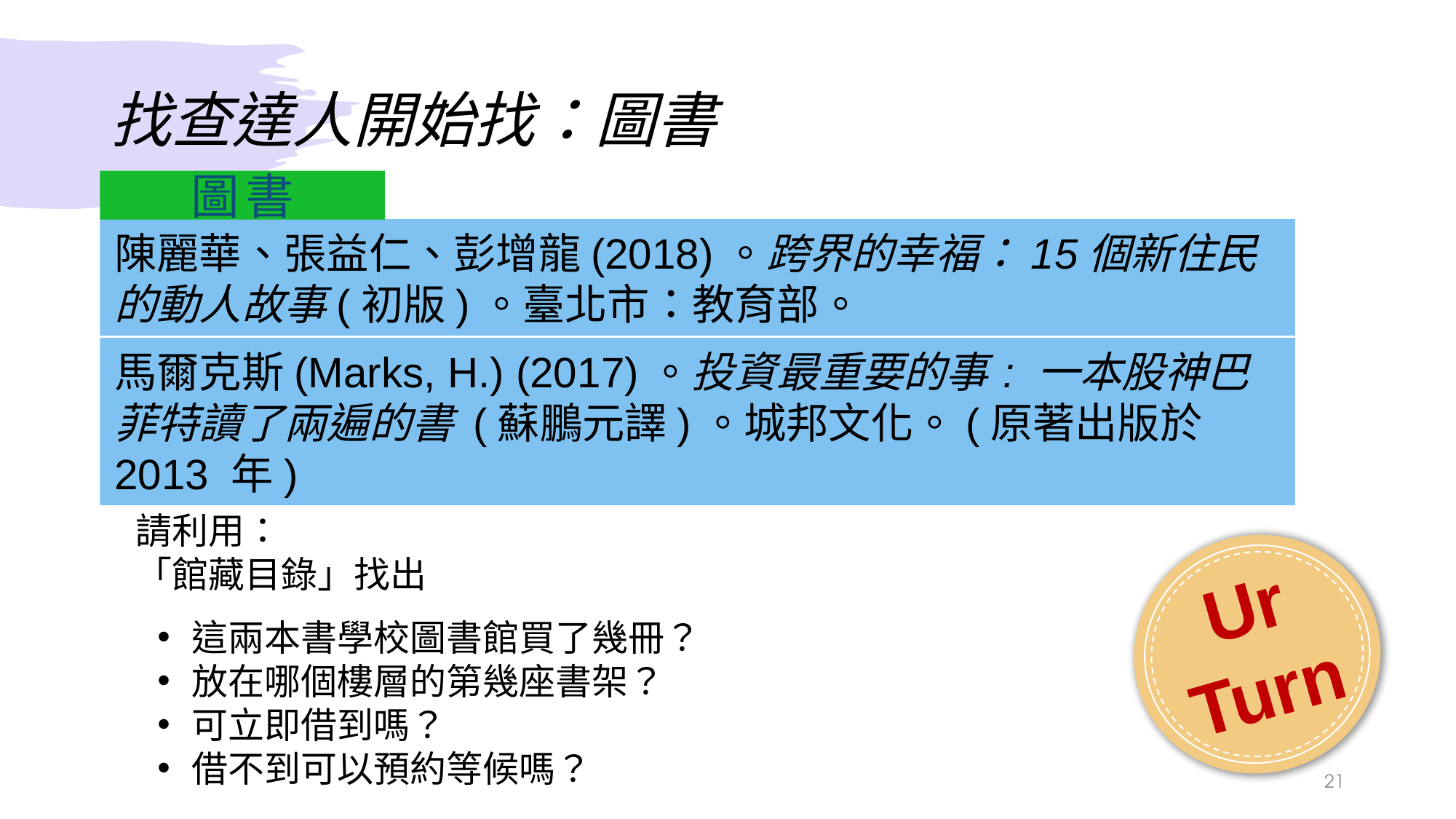

# 找查達人開始找：圖書
圖書
陳麗華、張益仁、彭增龍(2018)。跨界的幸福：15個新住民的動人故事(初版)。臺北市：教育部。
馬爾克斯(Marks, H.) (2017)。投資最重要的事 : 一本股神巴菲特讀了兩遍的書 (蘇鵬元譯)。城邦文化。(原著出版於 2013 年)
請利用：
「館藏目錄」找出

Ur
Turn

這兩本書學校圖書館買了幾冊？
放在哪個樓層的第幾座書架？
可立即借到嗎？
借不到可以預約等候嗎？
21